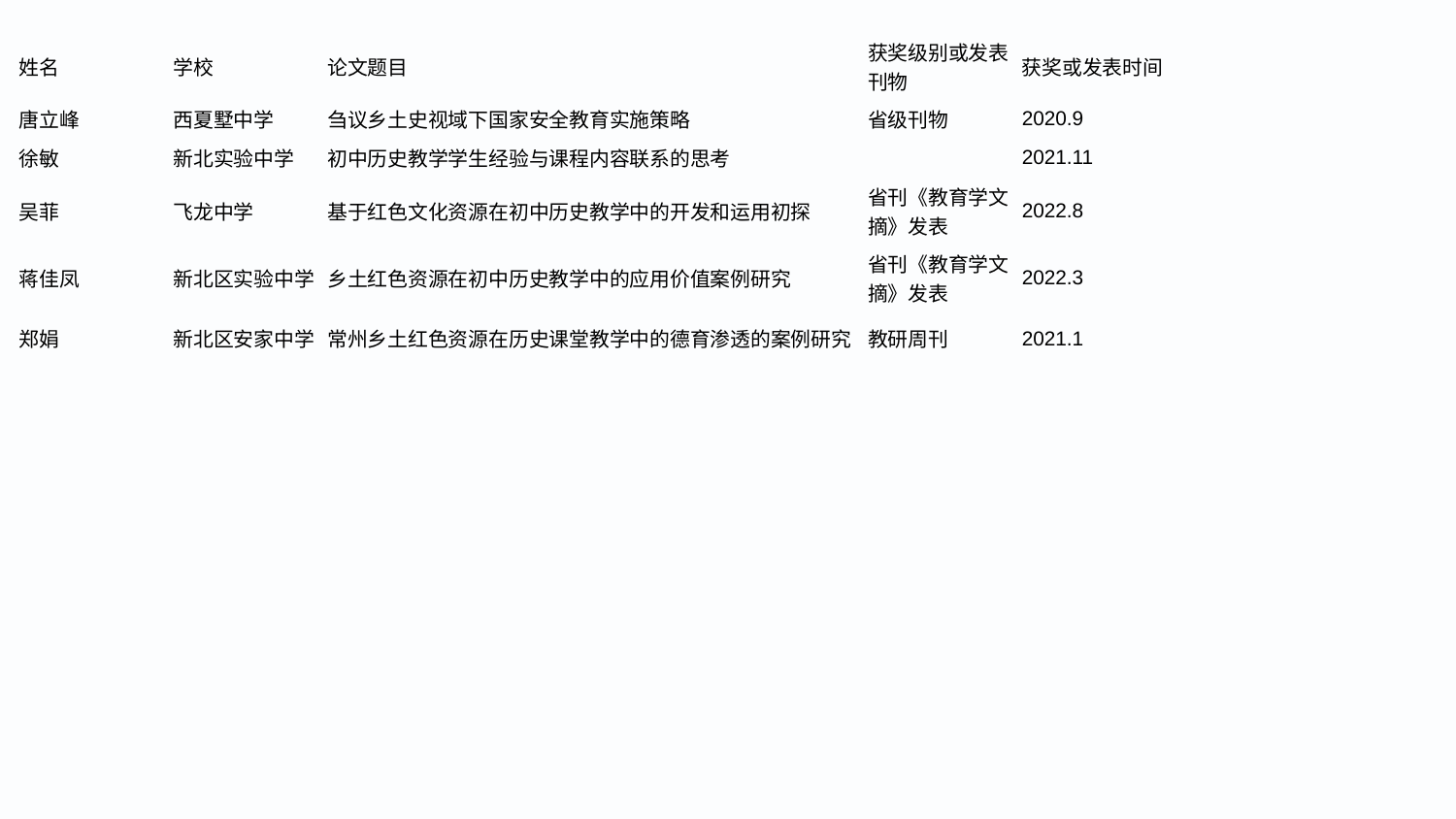

| 姓名 | 学校 | 论文题目 | 获奖级别或发表刊物 | 获奖或发表时间 |
| --- | --- | --- | --- | --- |
| 唐立峰 | 西夏墅中学 | 刍议乡土史视域下国家安全教育实施策略 | 省级刊物 | 2020.9 |
| 徐敏 | 新北实验中学 | 初中历史教学学生经验与课程内容联系的思考 |  | 2021.11 |
| 吴菲 | 飞龙中学 | 基于红色文化资源在初中历史教学中的开发和运用初探 | 省刊《教育学文摘》发表 | 2022.8 |
| 蒋佳凤 | 新北区实验中学 | 乡土红色资源在初中历史教学中的应用价值案例研究 | 省刊《教育学文摘》发表 | 2022.3 |
| 郑娟 | 新北区安家中学 | 常州乡土红色资源在历史课堂教学中的德育渗透的案例研究 | 教研周刊 | 2021.1 |